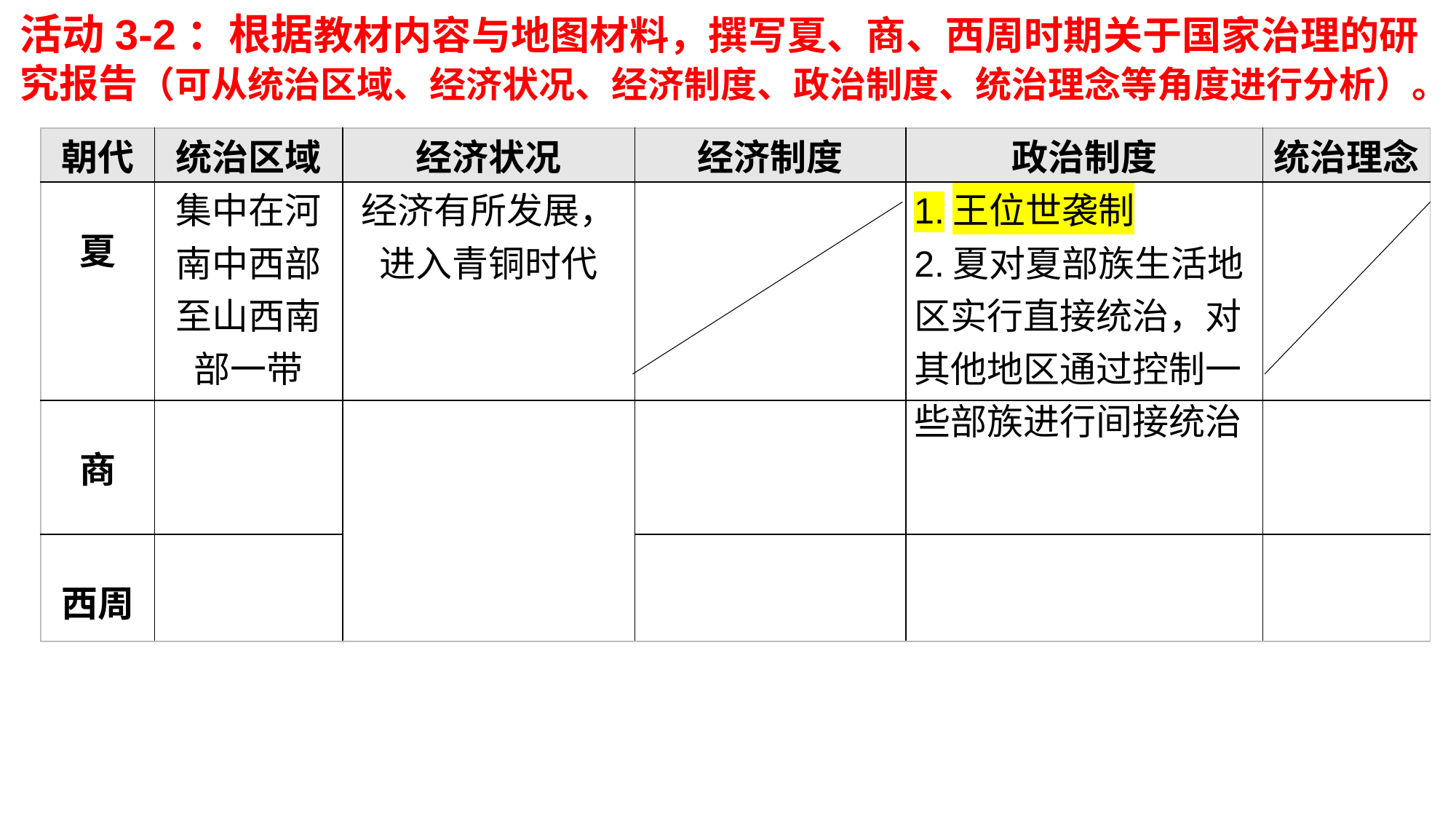

活动3-2：根据教材内容与地图材料，撰写夏、商、西周时期关于国家治理的研究报告（可从统治区域、经济状况、经济制度、政治制度、统治理念等角度进行分析）。

| 朝代 | 统治区域 | 经济状况 | 经济制度 | 政治制度 | 统治理念 |
| --- | --- | --- | --- | --- | --- |
| 夏 | 集中在河南中西部至山西南部一带 | 经济有所发展，进入青铜时代 |  | 1.王位世袭制 2.夏对夏部族生活地区实行直接统治，对其他地区通过控制一些部族进行间接统治 |  |
| 商 |  |  |  |  |  |
| 西周 |  |  |  |  |  |